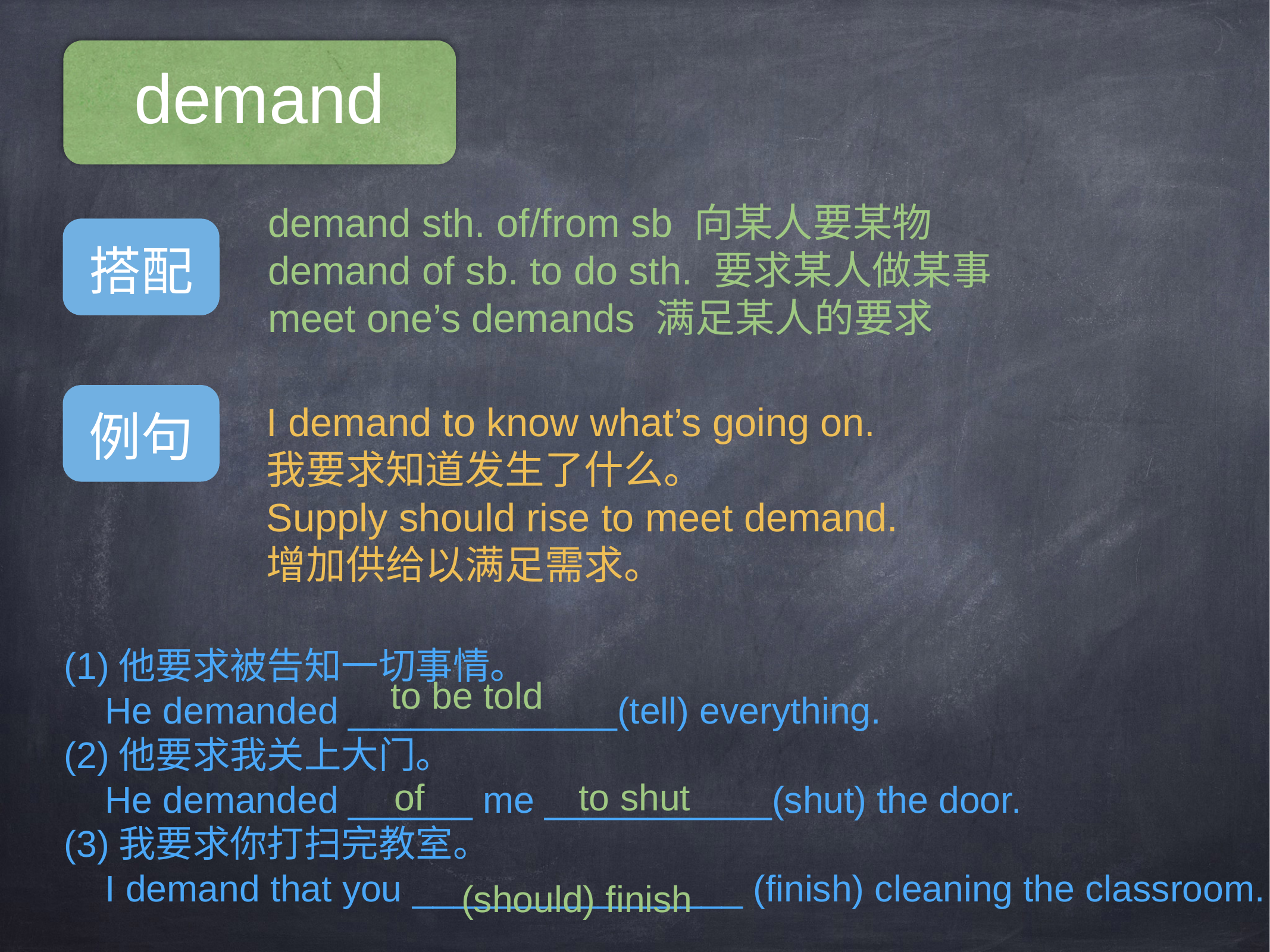

demand
demand sth. of/from sb 向某人要某物
demand of sb. to do sth. 要求某人做某事
meet one’s demands 满足某人的要求

搭配
I demand to know what’s going on.
我要求知道发生了什么。
Supply should rise to meet demand.
增加供给以满足需求。

例句
(1)他要求被告知一切事情。
    He demanded _____________(tell) everything.
(2)他要求我关上大门。
    He demanded ______ me ___________(shut) the door.
(3)我要求你打扫完教室。
    I demand that you ________________ (finish) cleaning the classroom.
to be told
of
to shut
(should) finish